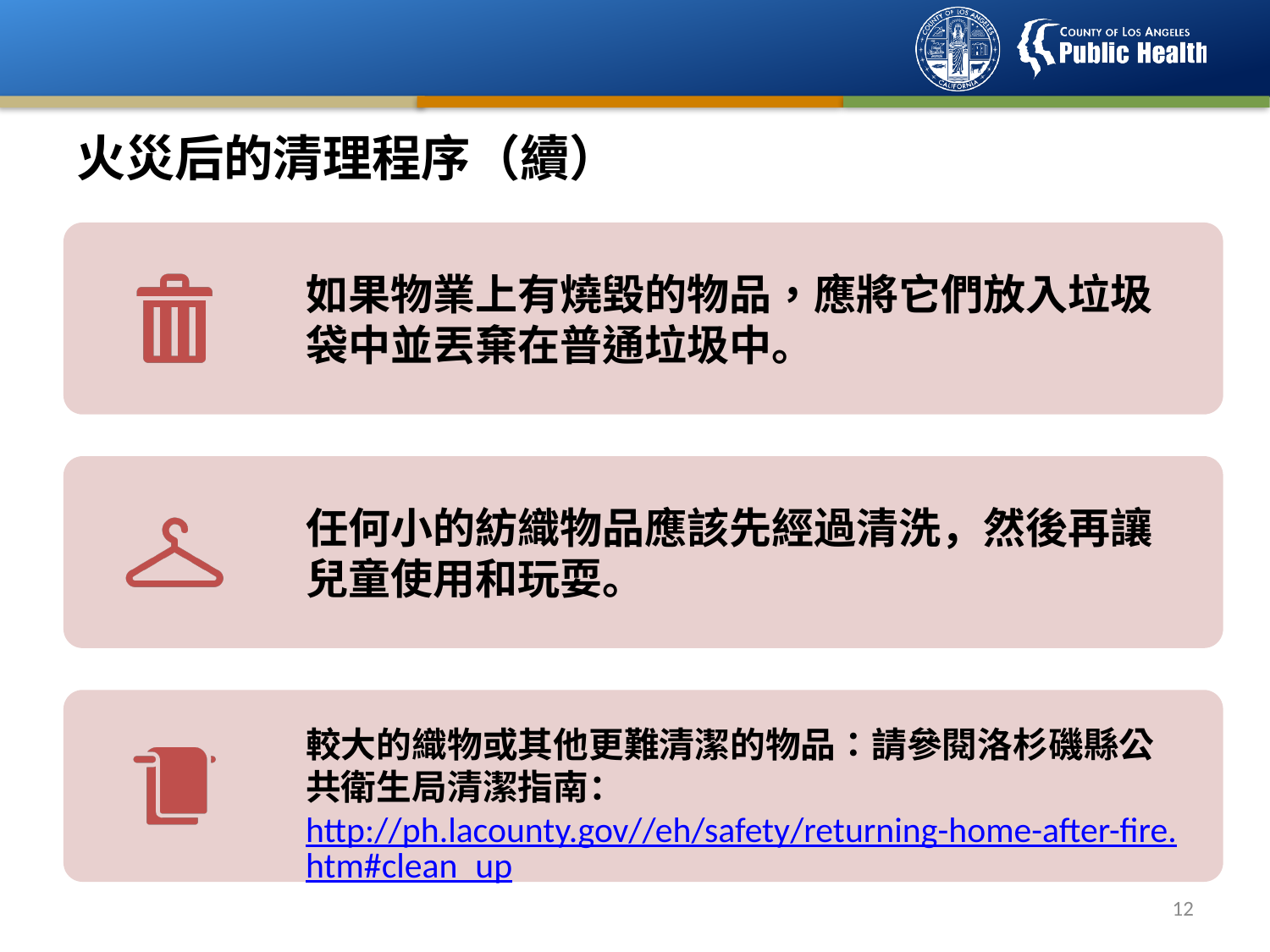

# 火災后的清理程序（續）
如果物業上有燒毀的物品，應將它們放入垃圾袋中並丟棄在普通垃圾中。
任何小的紡織物品應該先經過清洗，然後再讓兒童使用和玩耍。
較大的織物或其他更難清潔的物品：請參閱洛杉磯縣公共衛生局清潔指南： http://ph.lacounty.gov//eh/safety/returning-home-after-fire.htm#clean_up
12